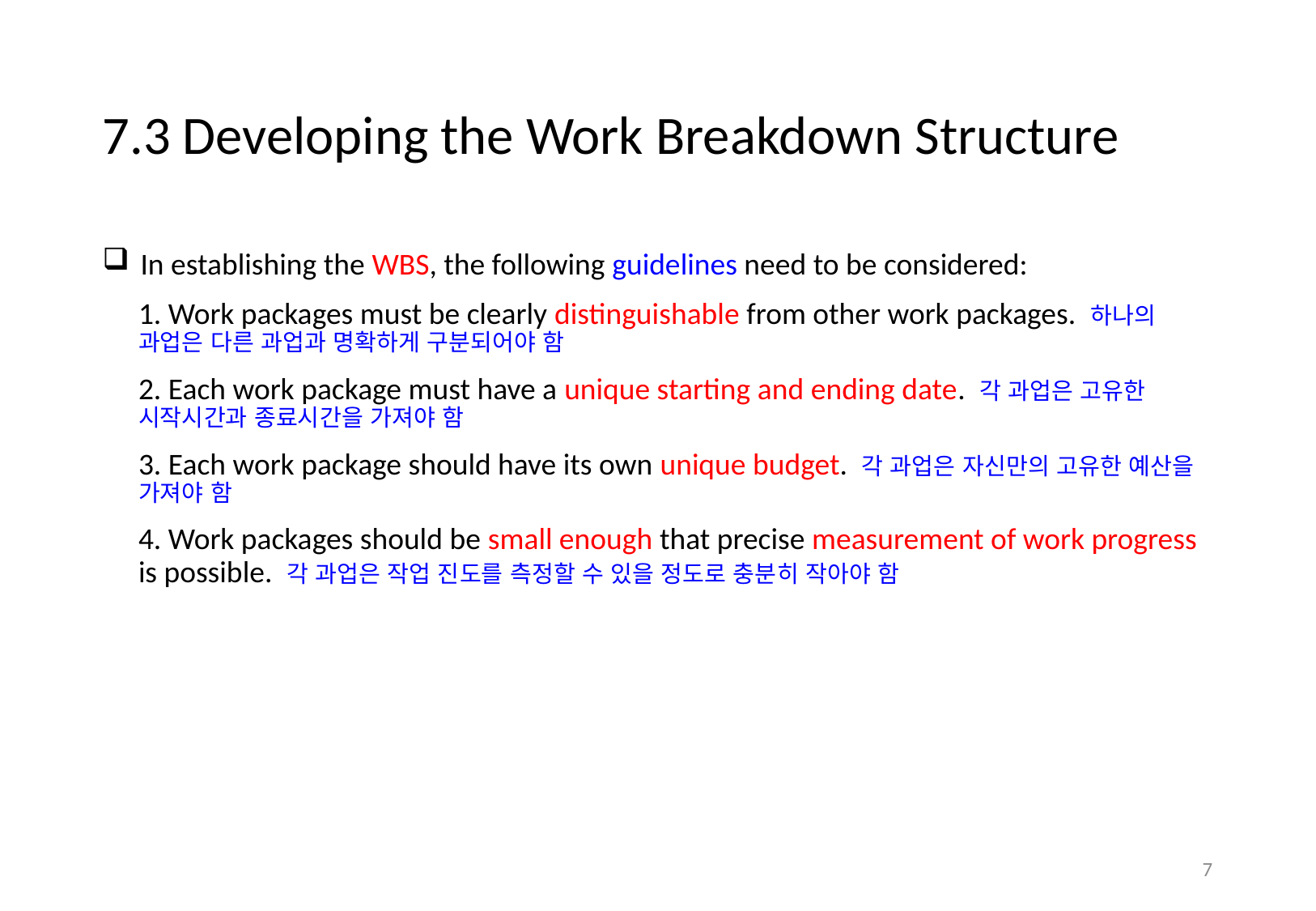

# 7.3 Developing the Work Breakdown Structure
In establishing the WBS, the following guidelines need to be considered:
1. Work packages must be clearly distinguishable from other work packages. 하나의 과업은 다른 과업과 명확하게 구분되어야 함
2. Each work package must have a unique starting and ending date. 각 과업은 고유한 시작시간과 종료시간을 가져야 함
3. Each work package should have its own unique budget. 각 과업은 자신만의 고유한 예산을 가져야 함
4. Work packages should be small enough that precise measurement of work progress is possible. 각 과업은 작업 진도를 측정할 수 있을 정도로 충분히 작아야 함
7